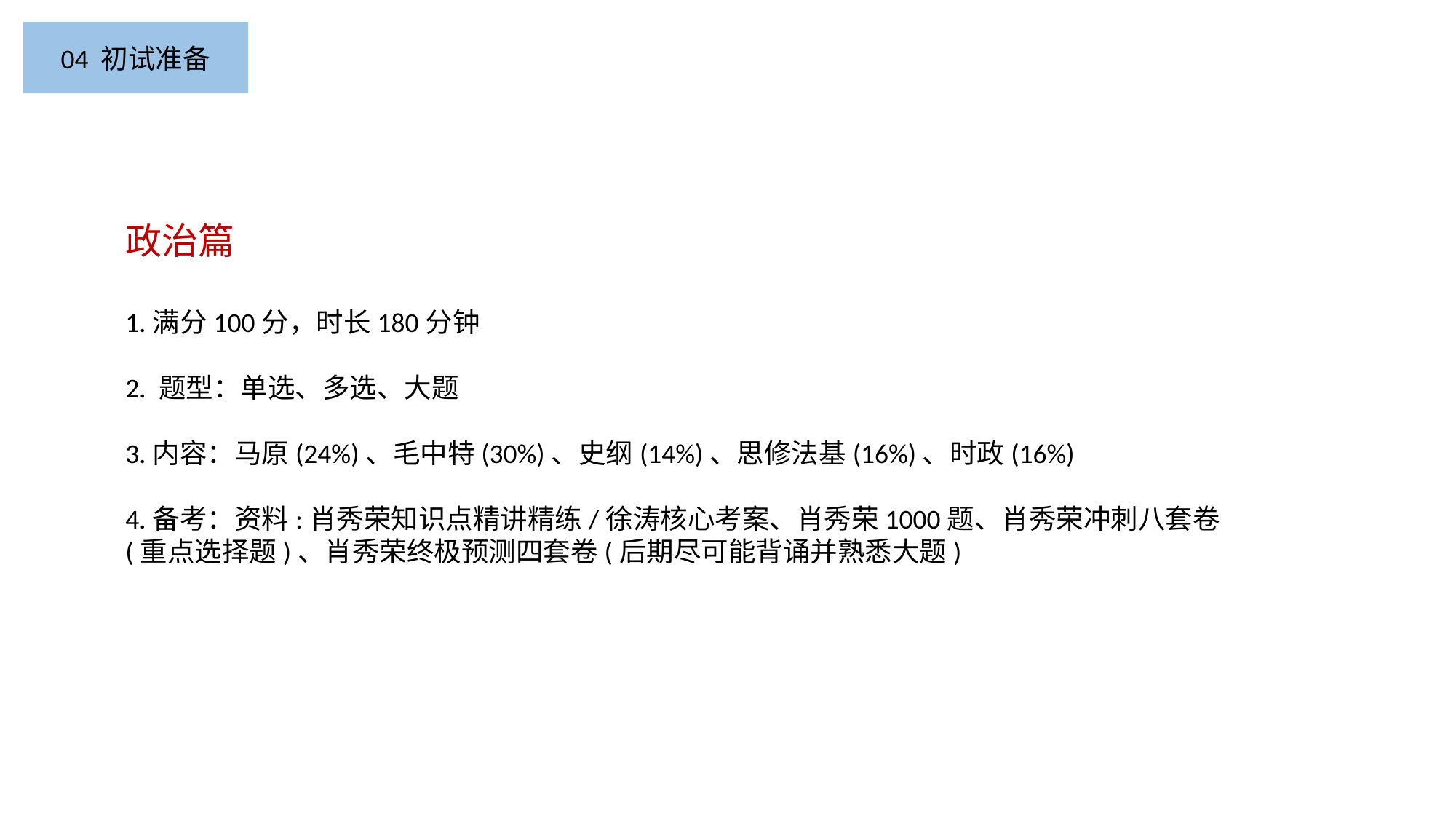

04 初试准备
政治篇

1.满分100分，时长180分钟

2. 题型：单选、多选、大题

3.内容：马原(24%)、毛中特(30%)、史纲(14%)、思修法基(16%)、时政(16%)

4.备考：资料:肖秀荣知识点精讲精练/徐涛核心考案、肖秀荣1000题、肖秀荣冲刺八套卷(重点选择题)、肖秀荣终极预测四套卷(后期尽可能背诵并熟悉大题)